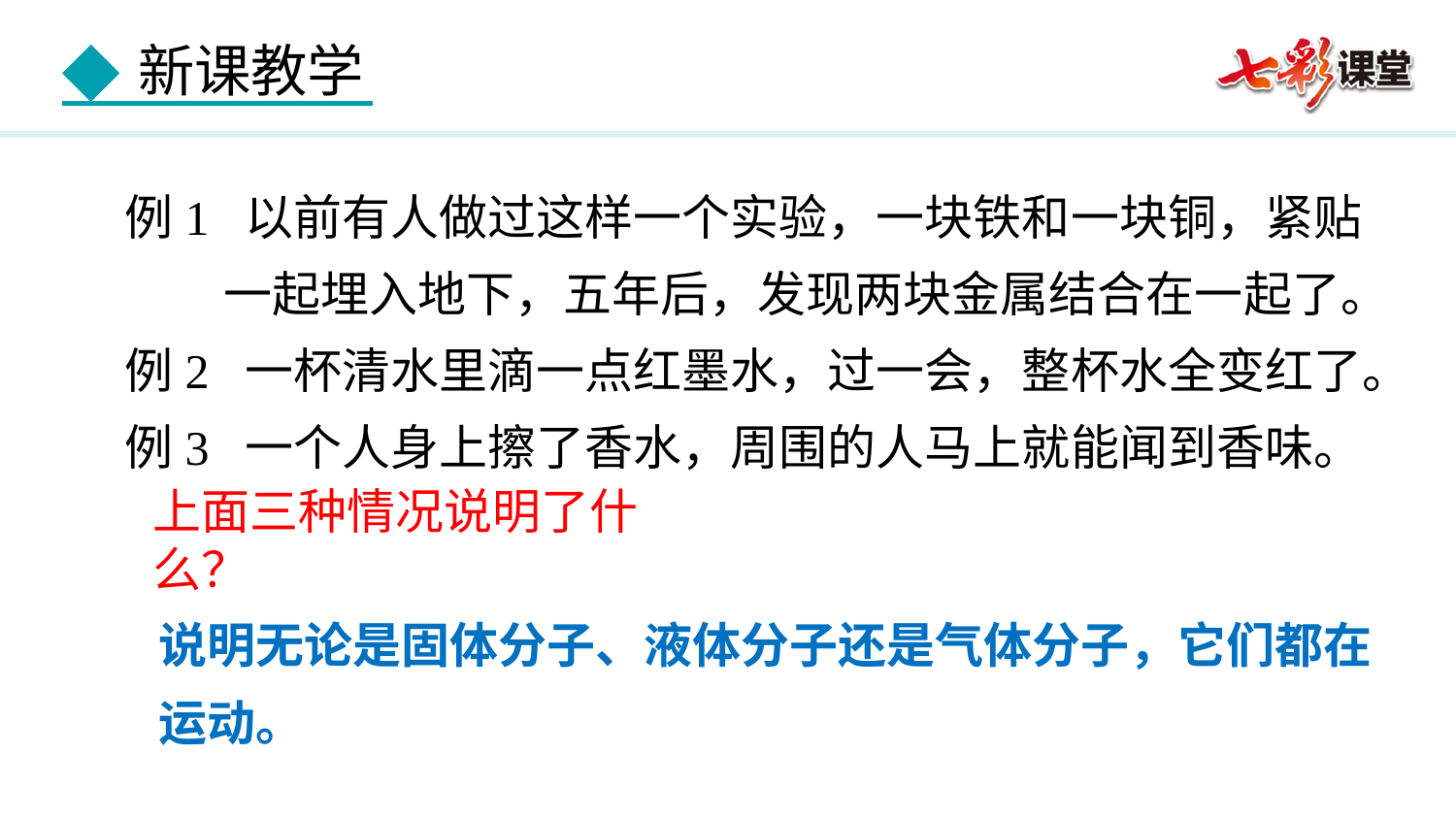

例1  以前有人做过这样一个实验，一块铁和一块铜，紧贴
        一起埋入地下，五年后，发现两块金属结合在一起了。
例2  一杯清水里滴一点红墨水，过一会，整杯水全变红了。
例3  一个人身上擦了香水，周围的人马上就能闻到香味。
上面三种情况说明了什么？
说明无论是固体分子、液体分子还是气体分子，它们都在运动。